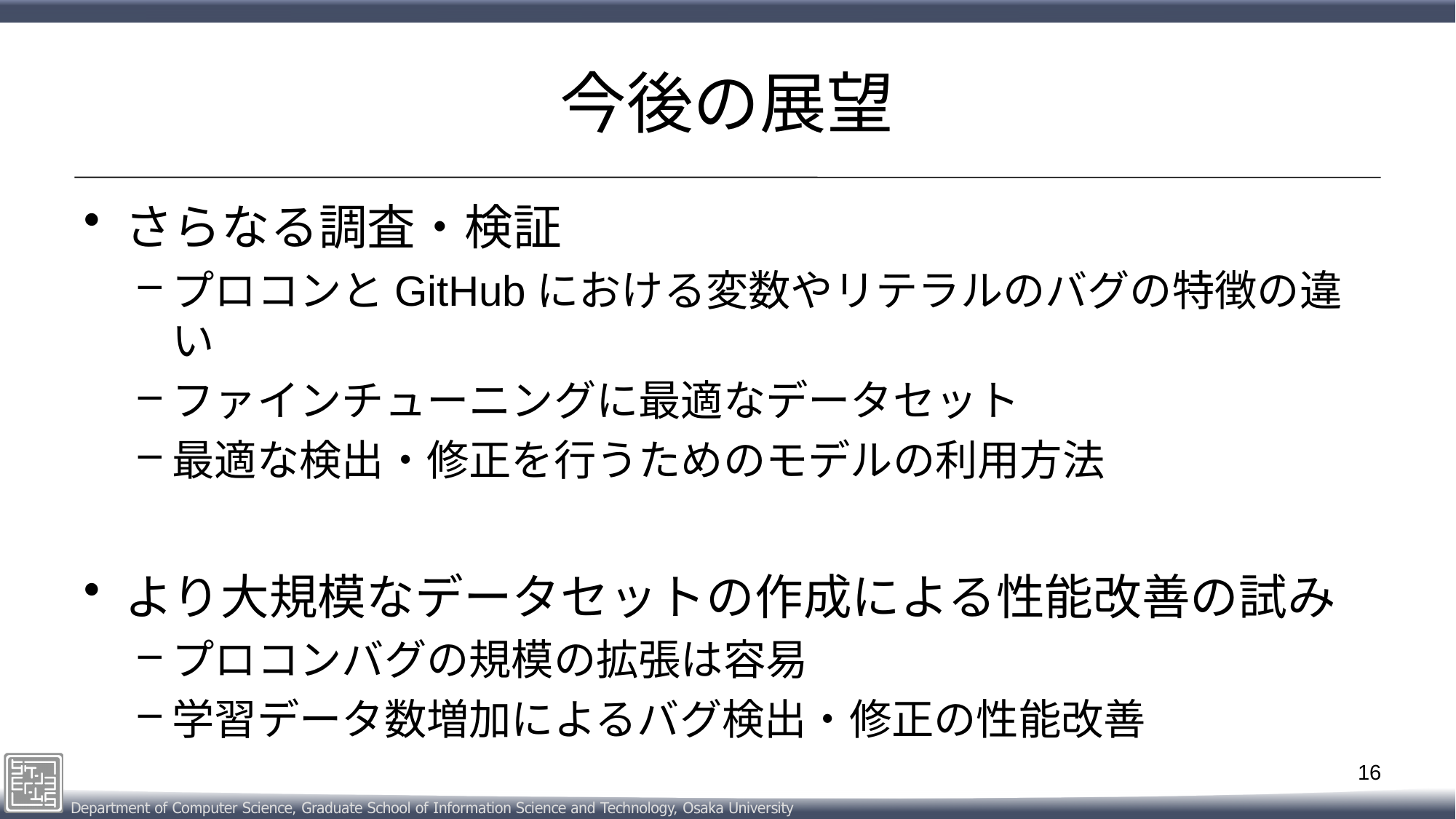

# 今後の展望
さらなる調査・検証
プロコンとGitHubにおける変数やリテラルのバグの特徴の違い
ファインチューニングに最適なデータセット
最適な検出・修正を行うためのモデルの利用方法

より大規模なデータセットの作成による性能改善の試み
プロコンバグの規模の拡張は容易
学習データ数増加によるバグ検出・修正の性能改善

16